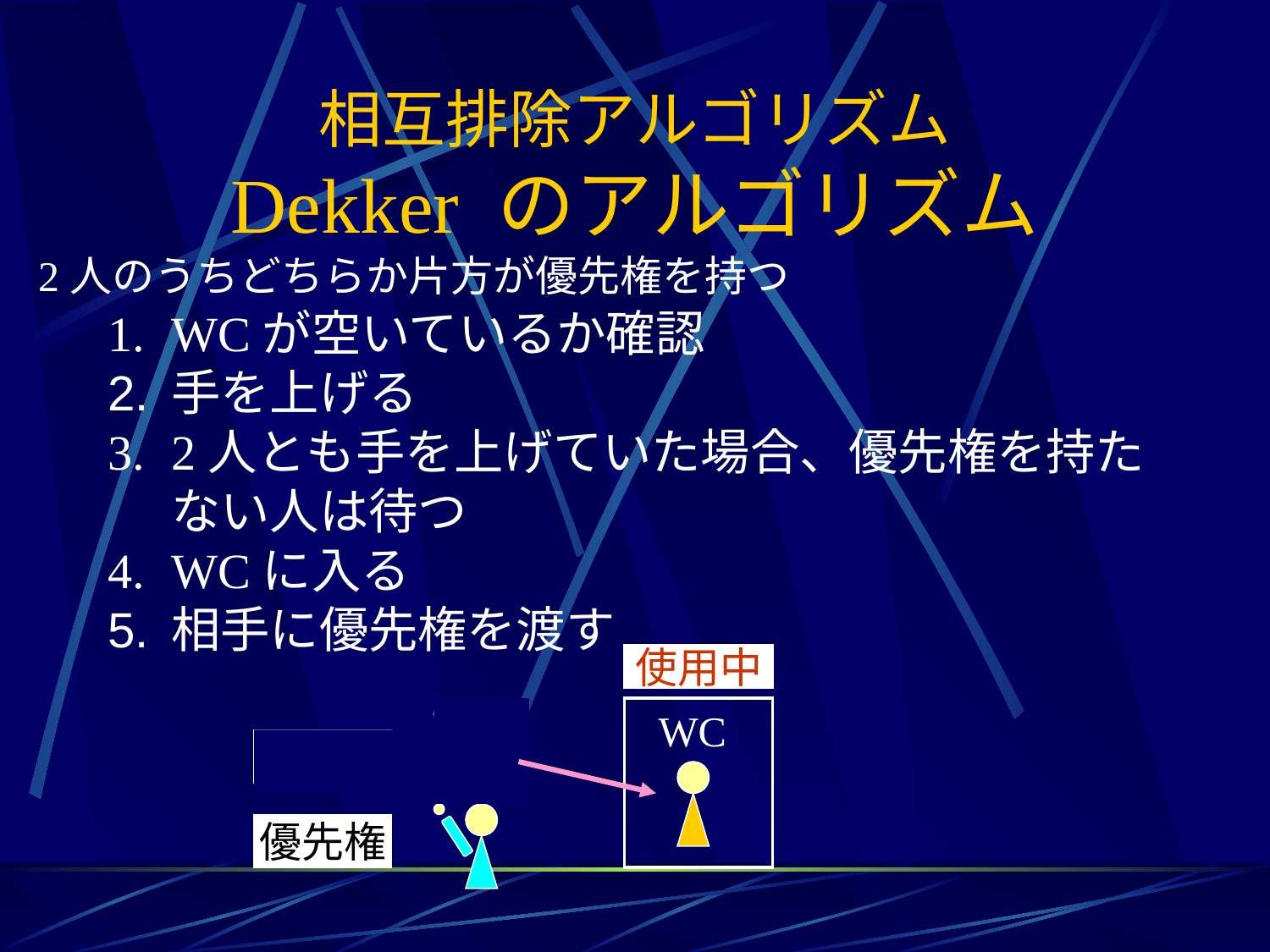

# 相互排除アルゴリズム Dekker のアルゴリズム
2人のうちどちらか片方が優先権を持つ
WCが空いているか確認
手を上げる
2人とも手を上げていた場合、優先権を持たない人は待つ
WCに入る
相手に優先権を渡す
使用中

WC

優先権

優先権